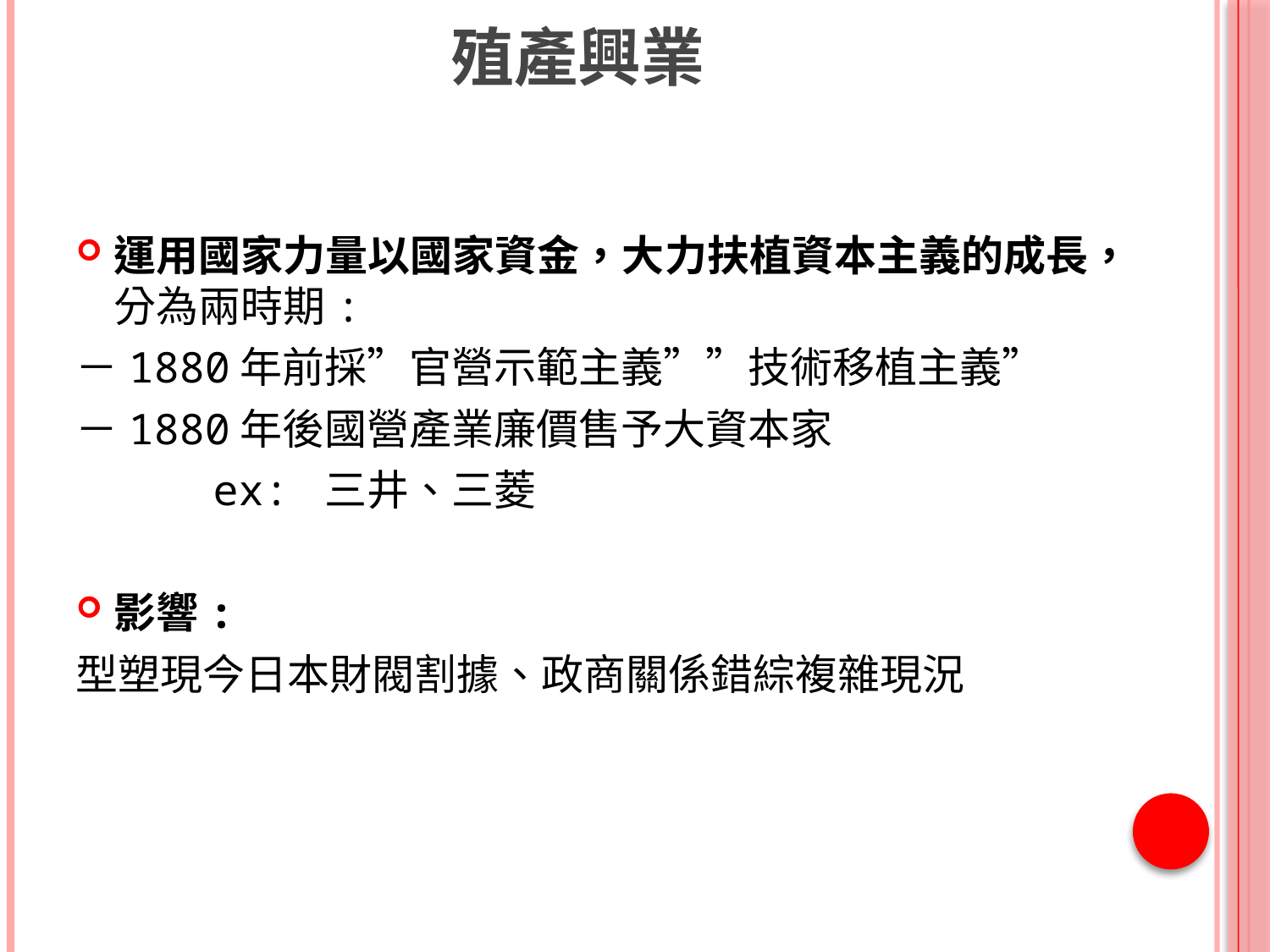

# 殖產興業
運用國家力量以國家資金，大力扶植資本主義的成長，分為兩時期:
－1880年前採”官營示範主義””技術移植主義”
－1880年後國營產業廉價售予大資本家
　　　ex: 三井、三菱

影響:
型塑現今日本財閥割據、政商關係錯綜複雜現況